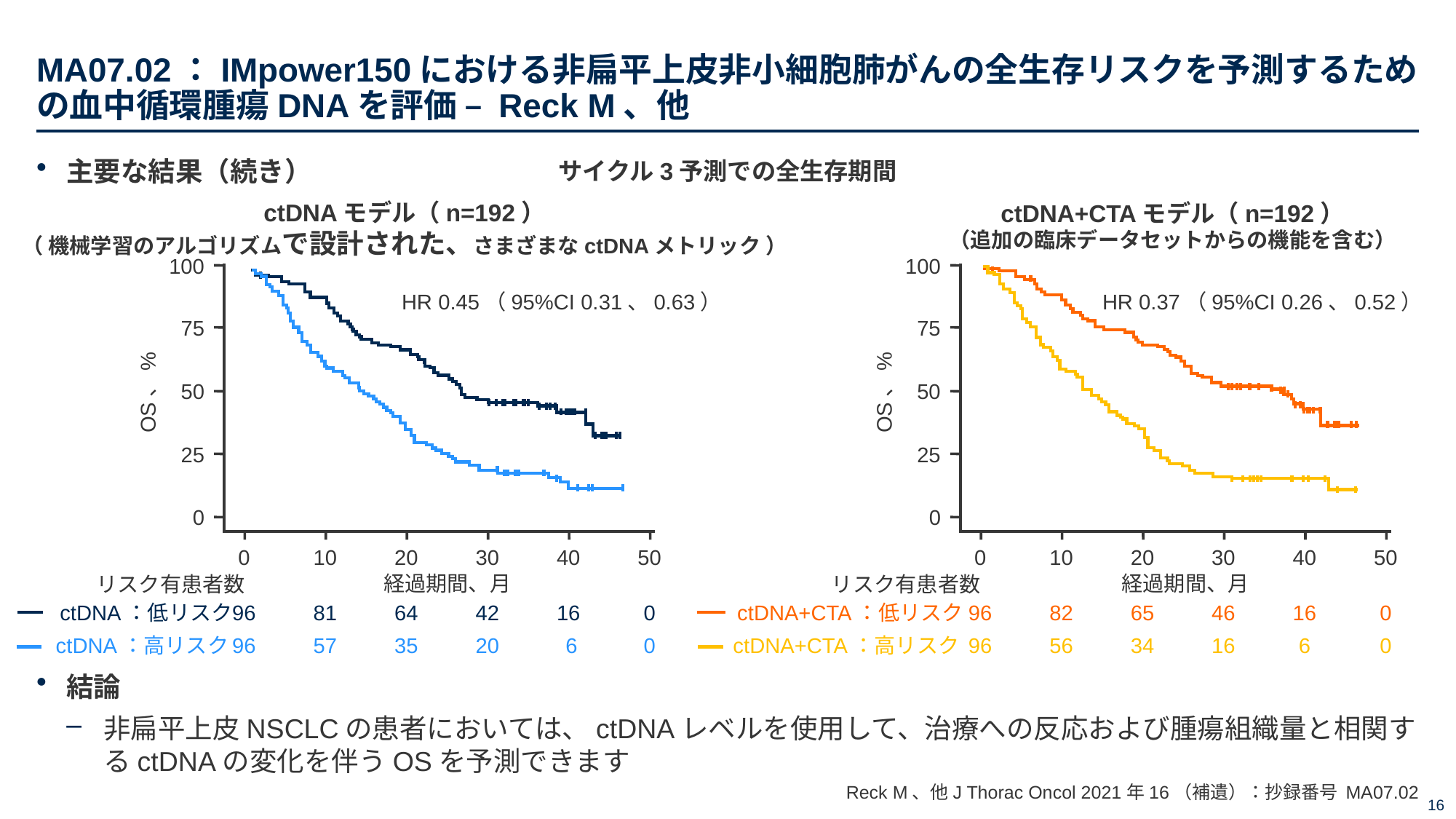

# MA07.02：IMpower150における非扁平上皮非小細胞肺がんの全生存リスクを予測するための血中循環腫瘍DNAを評価 – Reck M、他
主要な結果（続き）
結論
非扁平上皮NSCLCの患者においては、ctDNAレベルを使用して、治療への反応および腫瘍組織量と相関するctDNAの変化を伴うOSを予測できます
サイクル3予測での全生存期間
ctDNAモデル（n=192）
（ 機械学習のアルゴリズムで設計された、さまざまなctDNAメトリック ）
ctDNA+CTAモデル（n=192）
（追加の臨床データセットからの機能を含む）
100

75

50
OS、%

25

0

0
10
20
30
40
50
経過期間、月
リスク有患者数
ctDNA+CTA：低リスク
96
82
65
46
16
0
ctDNA+CTA：高リスク
96
56
34
16
6
0
100

75

50
OS、%

25

0

HR 0.45（95%CI 0.31、0.63）
HR 0.37（95%CI 0.26、0.52）

0
10
20
30
40
50
経過期間、月
リスク有患者数
ctDNA：低リスク
96
81
64
42
16
0
ctDNA：高リスク
96
57
35
20
 6
0
Reck M、他J Thorac Oncol 2021年16（補遺）：抄録番号 MA07.02